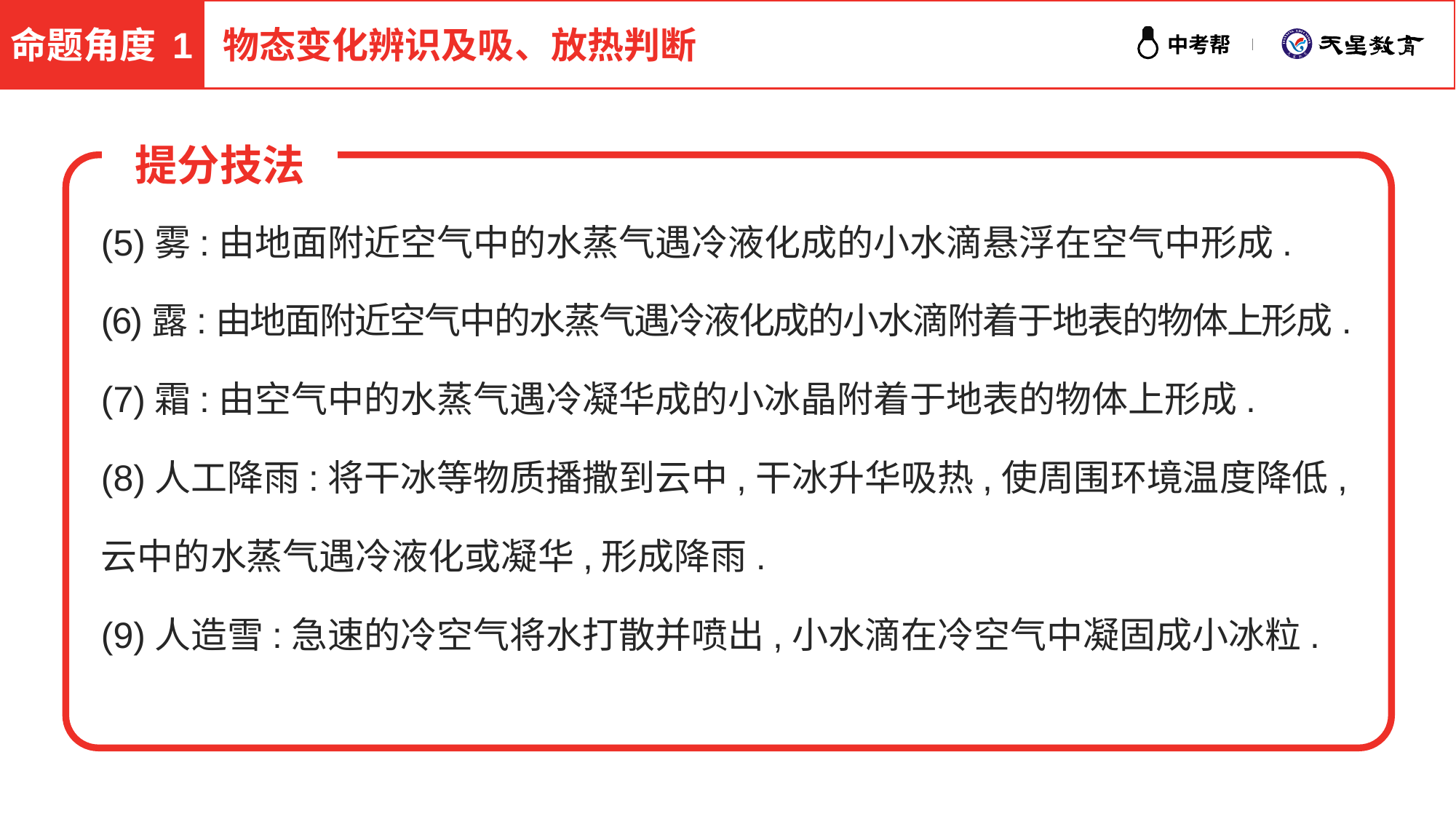

命题角度 1
物态变化辨识及吸、放热判断
提分技法

(5)雾:由地面附近空气中的水蒸气遇冷液化成的小水滴悬浮在空气中形成.
(6)露:由地面附近空气中的水蒸气遇冷液化成的小水滴附着于地表的物体上形成.
(7)霜:由空气中的水蒸气遇冷凝华成的小冰晶附着于地表的物体上形成.
(8)人工降雨:将干冰等物质播撒到云中,干冰升华吸热,使周围环境温度降低,云中的水蒸气遇冷液化或凝华,形成降雨.
(9)人造雪:急速的冷空气将水打散并喷出,小水滴在冷空气中凝固成小冰粒.